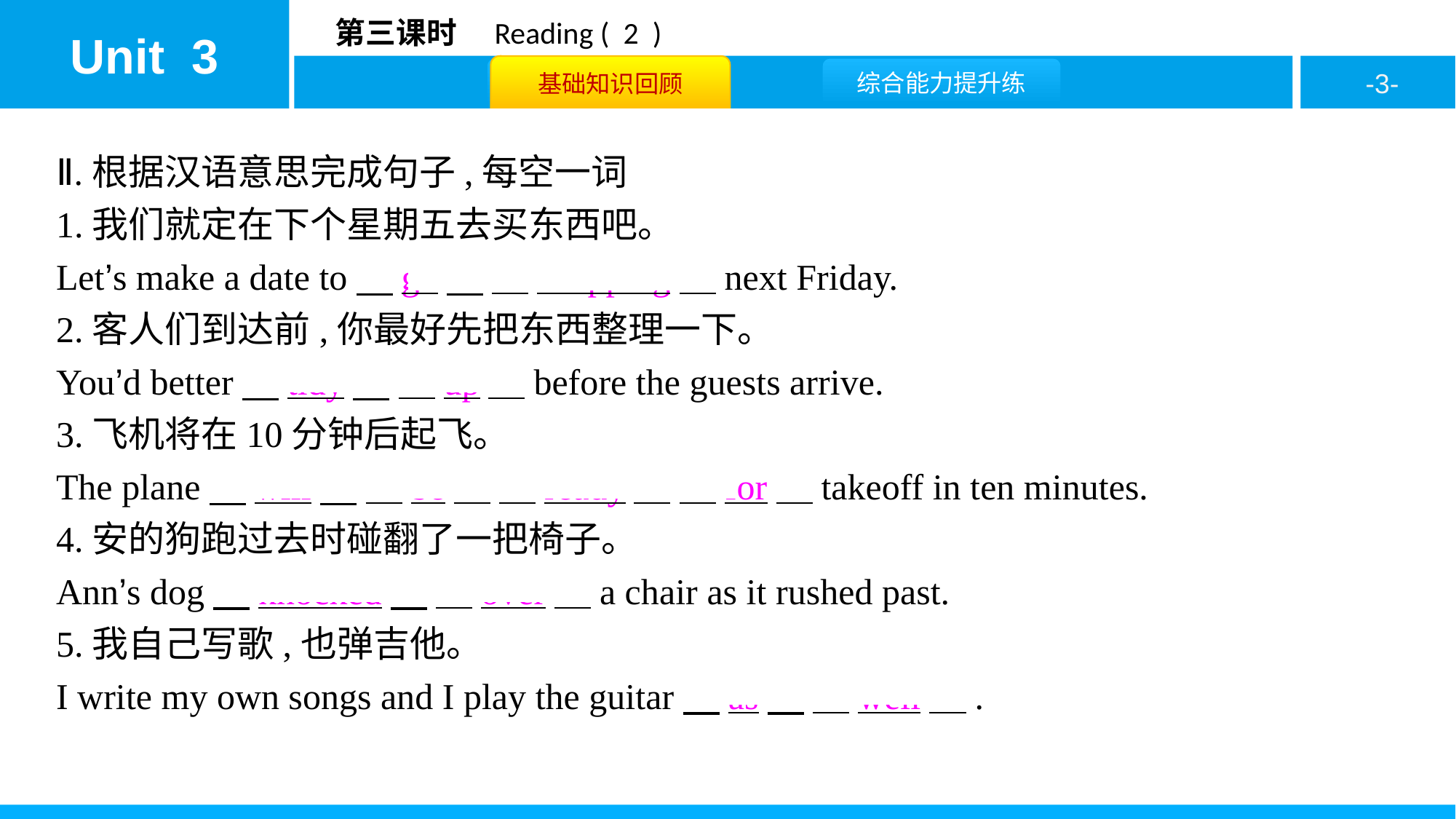

Ⅱ.根据汉语意思完成句子,每空一词
1.我们就定在下个星期五去买东西吧。
Let’s make a date to　go　 　shopping　next Friday.
2.客人们到达前,你最好先把东西整理一下。
You’d better　tidy　 　up　before the guests arrive.
3.飞机将在10分钟后起飞。
The plane　will　 　be　 　ready　 　for　takeoff in ten minutes.
4.安的狗跑过去时碰翻了一把椅子。
Ann’s dog　knocked　 　over　a chair as it rushed past.
5.我自己写歌,也弹吉他。
I write my own songs and I play the guitar　as　 　well　.